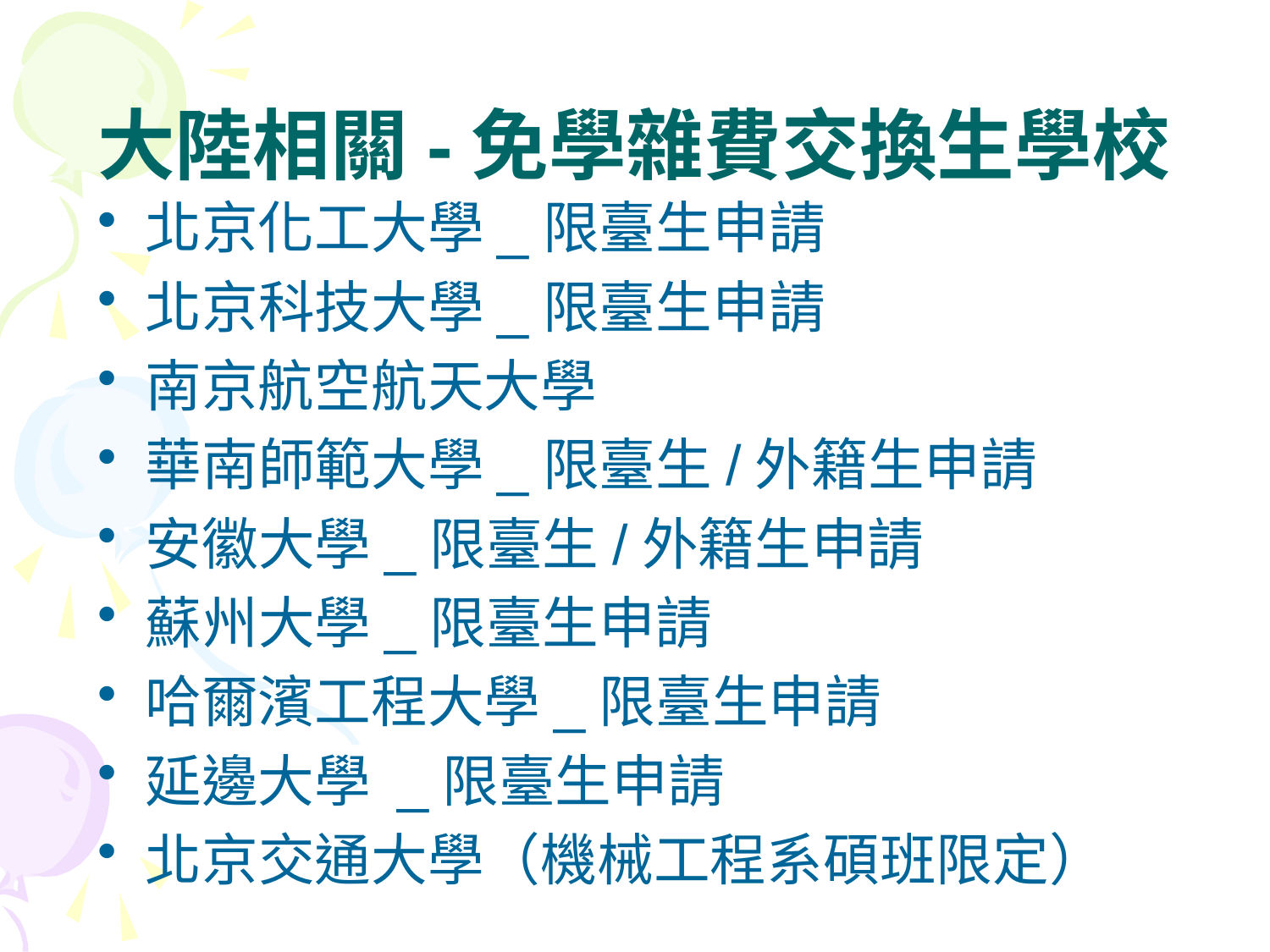

# 大陸相關-免學雜費交換生學校
北京化工大學_限臺生申請
北京科技大學_限臺生申請
南京航空航天大學
華南師範大學_限臺生/外籍生申請
安徽大學_限臺生/外籍生申請
蘇州大學_限臺生申請
哈爾濱工程大學_限臺生申請
延邊大學 _限臺生申請
北京交通大學（機械工程系碩班限定）